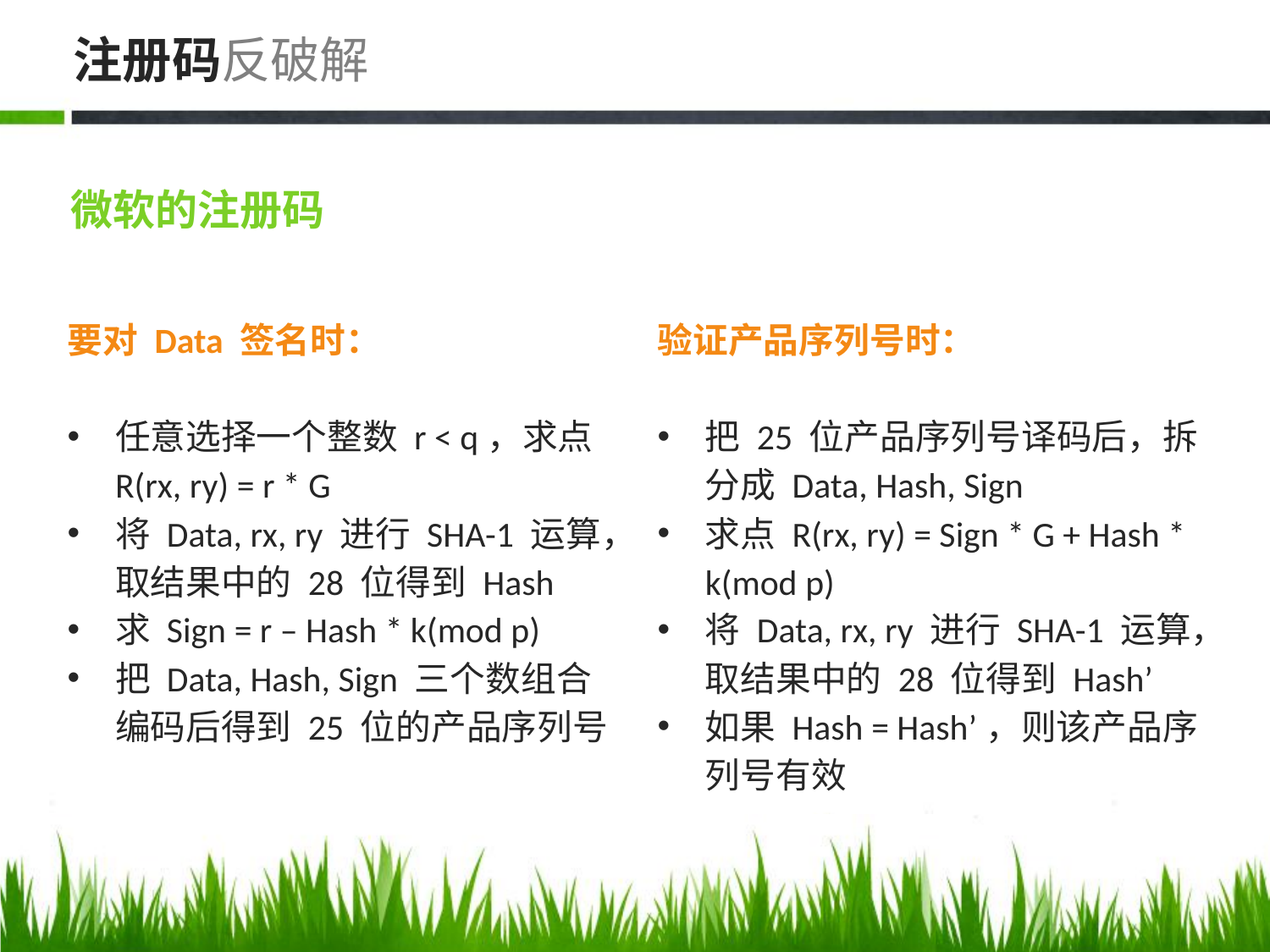

# 注册码反破解
微软的注册码
要对 Data 签名时：

任意选择一个整数 r < q，求点 R(rx, ry) = r * G
将 Data, rx, ry 进行 SHA-1 运算，取结果中的 28 位得到 Hash
求 Sign = r – Hash * k(mod p)
把 Data, Hash, Sign 三个数组合编码后得到 25 位的产品序列号
验证产品序列号时：

把 25 位产品序列号译码后，拆分成 Data, Hash, Sign
求点 R(rx, ry) = Sign * G + Hash * k(mod p)
将 Data, rx, ry 进行 SHA-1 运算，取结果中的 28 位得到 Hash’
如果 Hash = Hash’，则该产品序列号有效